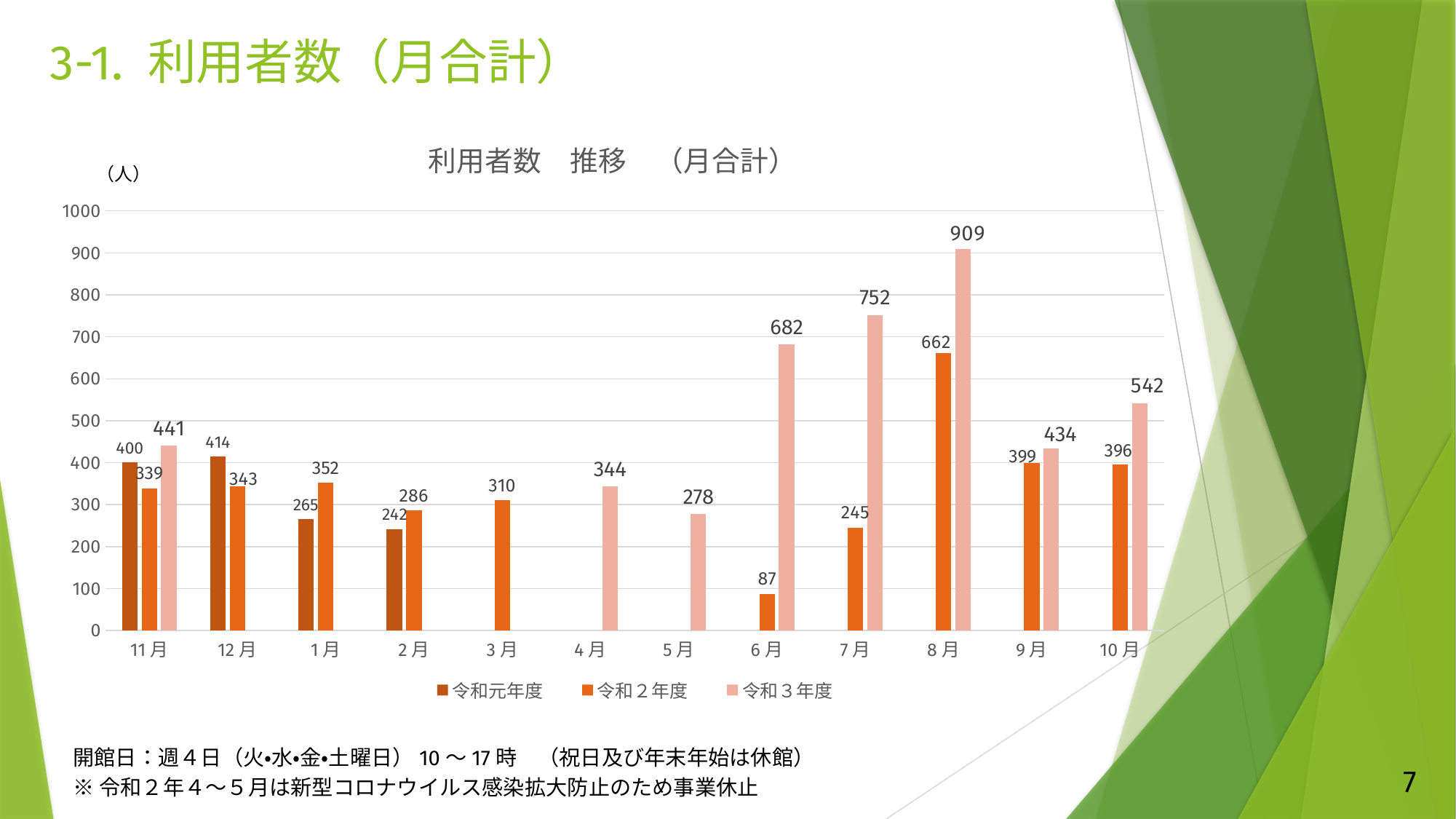

# 3-1. 利用者数（月合計）

### Chart: 利用者数　推移　（月合計）

| Category | 令和元年度 | 令和２年度 | 令和３年度 |
|---|---|---|---|
| 11月 | 400.0 | 339.0 | 441.0 |
| 12月 | 414.0 | 343.0 | None |
| 1月 | 265.0 | 352.0 | None |
| 2月 | 242.0 | 286.0 | None |
| 3月 | None | 310.0 | None |
| 4月 | None | None | 344.0 |
| 5月 | None | None | 278.0 |
| 6月 | None | 87.0 | 682.0 |
| 7月 | None | 245.0 | 752.0 |
| 8月 | None | 662.0 | 909.0 |
| 9月 | None | 399.0 | 434.0 |
| 10月 | None | 396.0 | 542.0 |
（人）
開館日：週４日（火・水・金・土曜日）10～17時　（祝日及び年末年始は休館）
7
※令和２年４～５月は新型コロナウイルス感染拡大防止のため事業休止